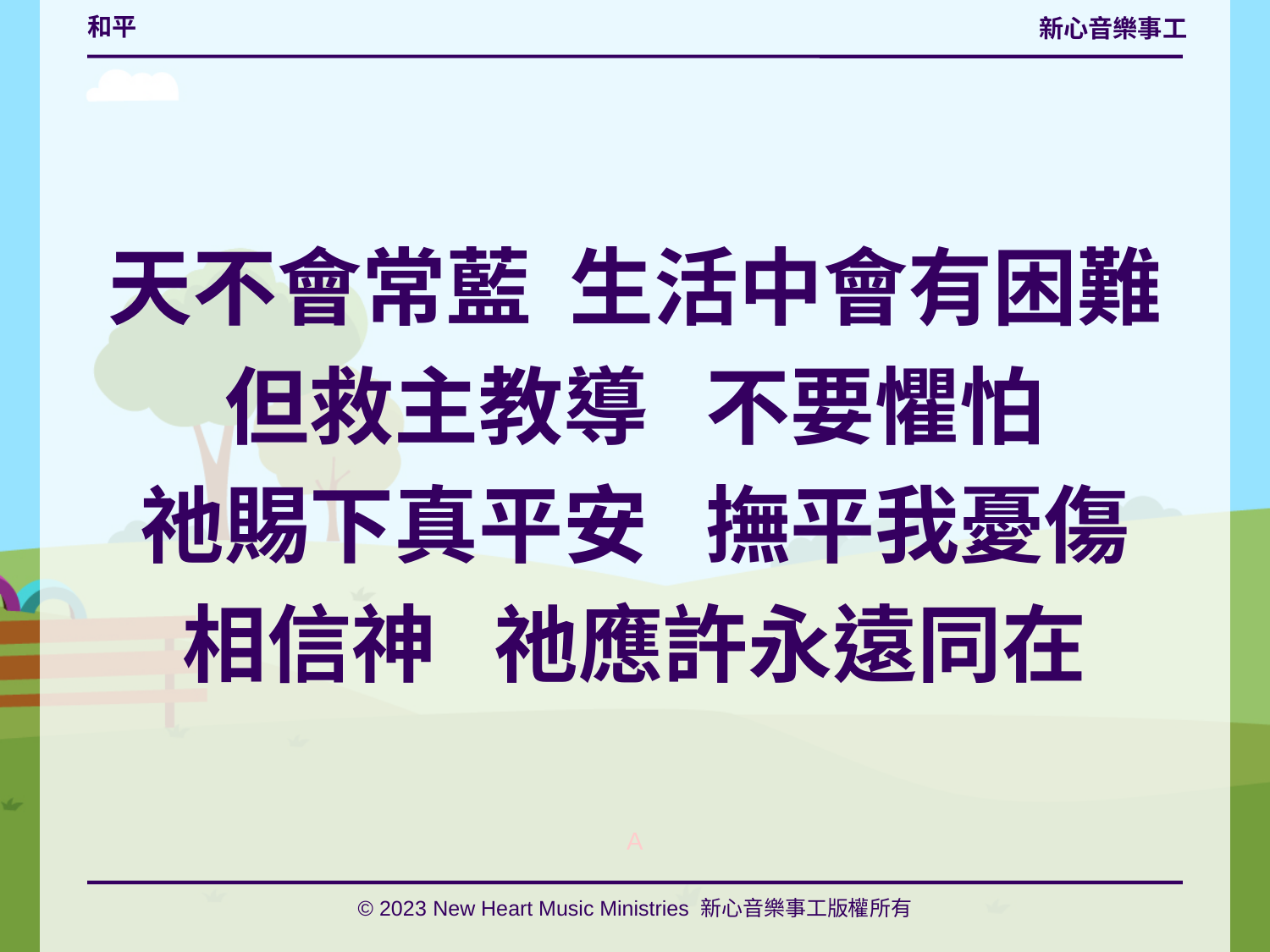

# 和平
天不會常藍  生活中會有困難
但救主教導   不要懼怕
祂賜下真平安   撫平我憂傷
相信神   祂應許永遠同在
A
© 2023 New Heart Music Ministries 新心音樂事工版權所有